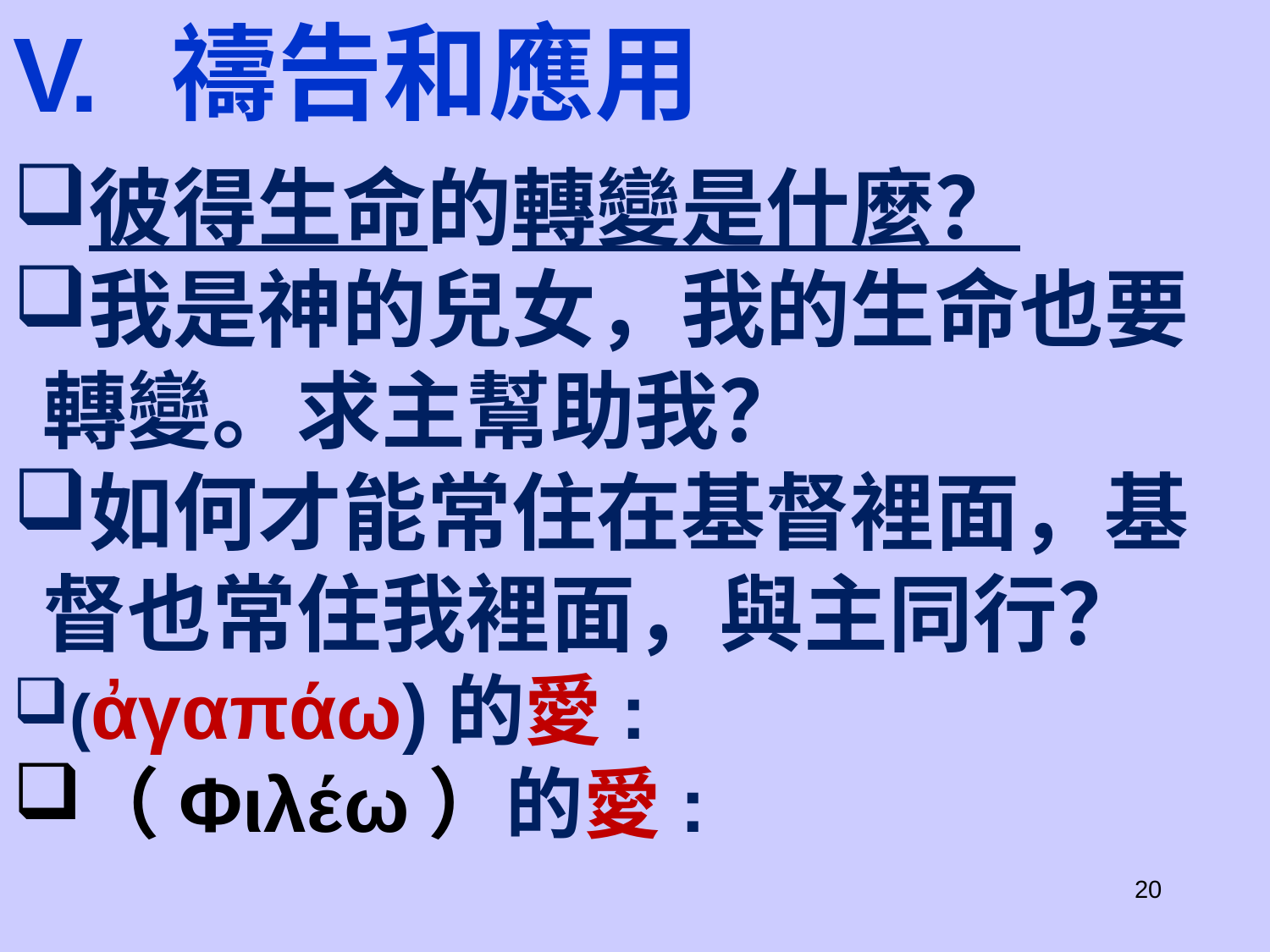

禱告和應用

彼得生命的轉變是什麼？
我是神的兒女，我的生命也要轉變。求主幫助我？
如何才能常住在基督裡面，基督也常住我裡面，與主同行？
(ἀγαπάω)的愛:
（Φιλέω）的愛:

20